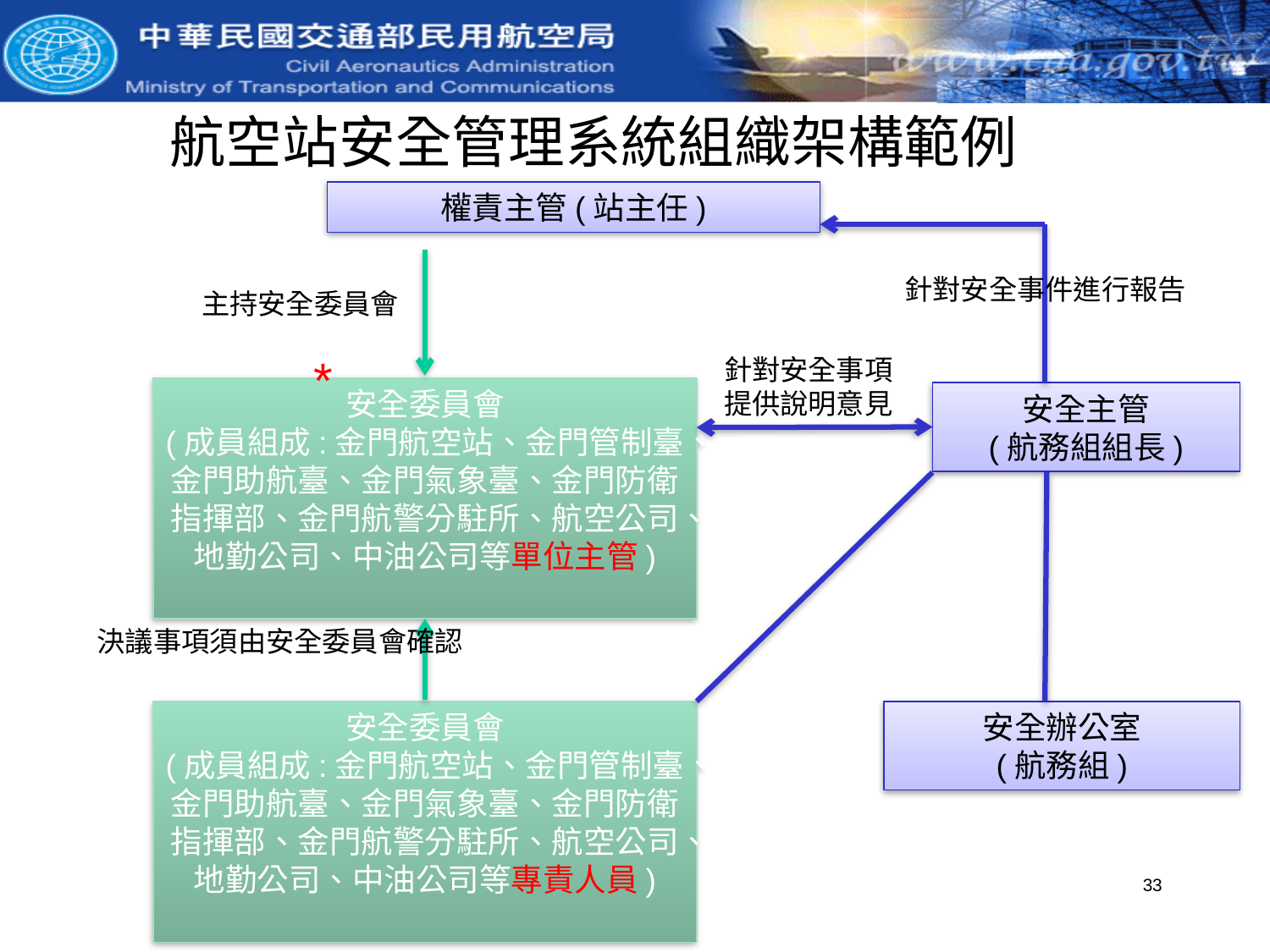

航空站安全管理系統組織架構範例
權責主管(站主任)
針對安全事件進行報告
主持安全委員會
*
針對安全事項提供說明意見
安全委員會
(成員組成:金門航空站、金門管制臺、金門助航臺、金門氣象臺、金門防衛指揮部、金門航警分駐所、航空公司、地勤公司、中油公司等單位主管)
安全主管
(航務組組長)
決議事項須由安全委員會確認
安全委員會
(成員組成:金門航空站、金門管制臺、金門助航臺、金門氣象臺、金門防衛指揮部、金門航警分駐所、航空公司、地勤公司、中油公司等專責人員)
安全辦公室
(航務組)